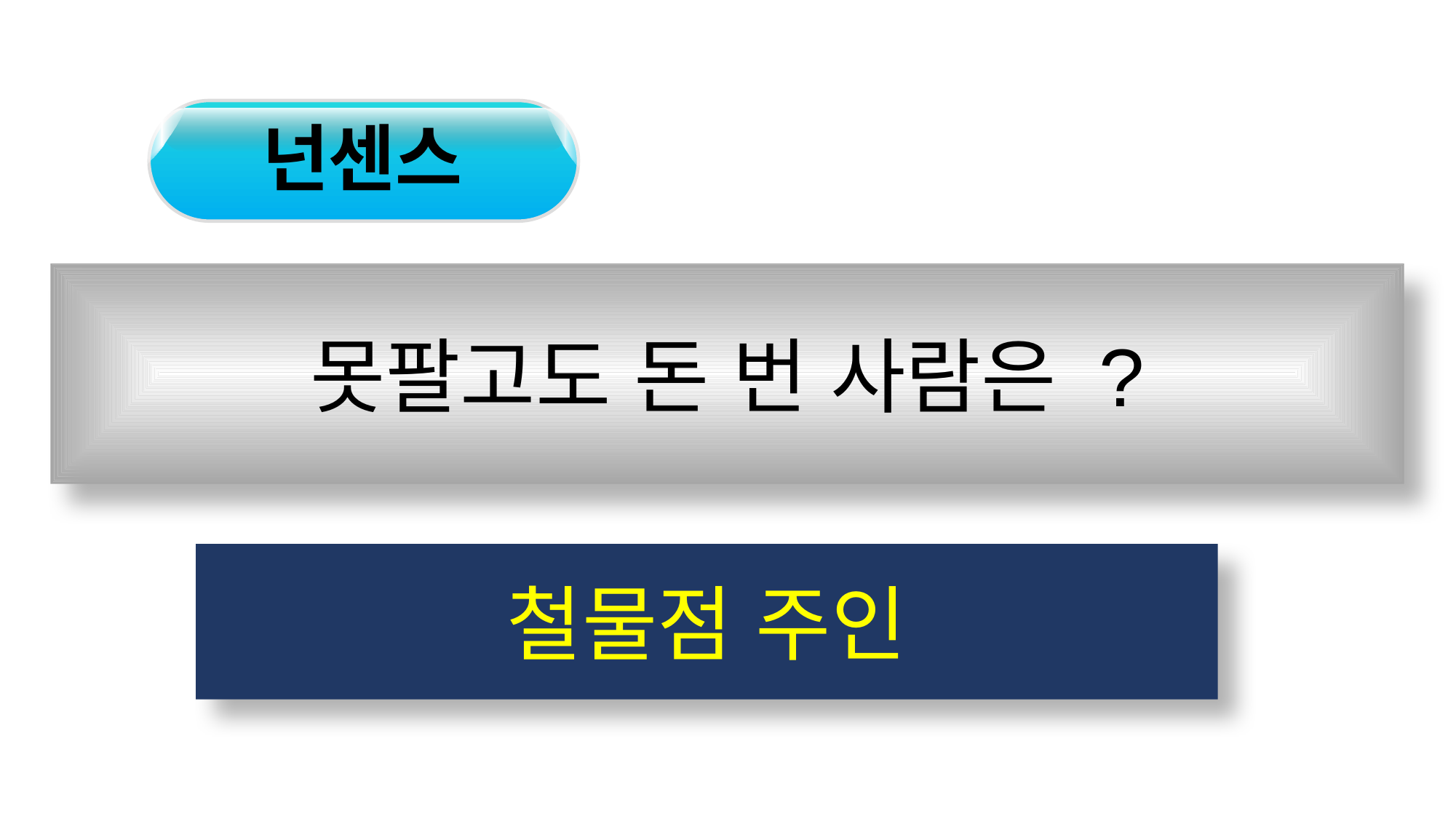

넌센스
못팔고도 돈 번 사람은 ?
철물점 주인